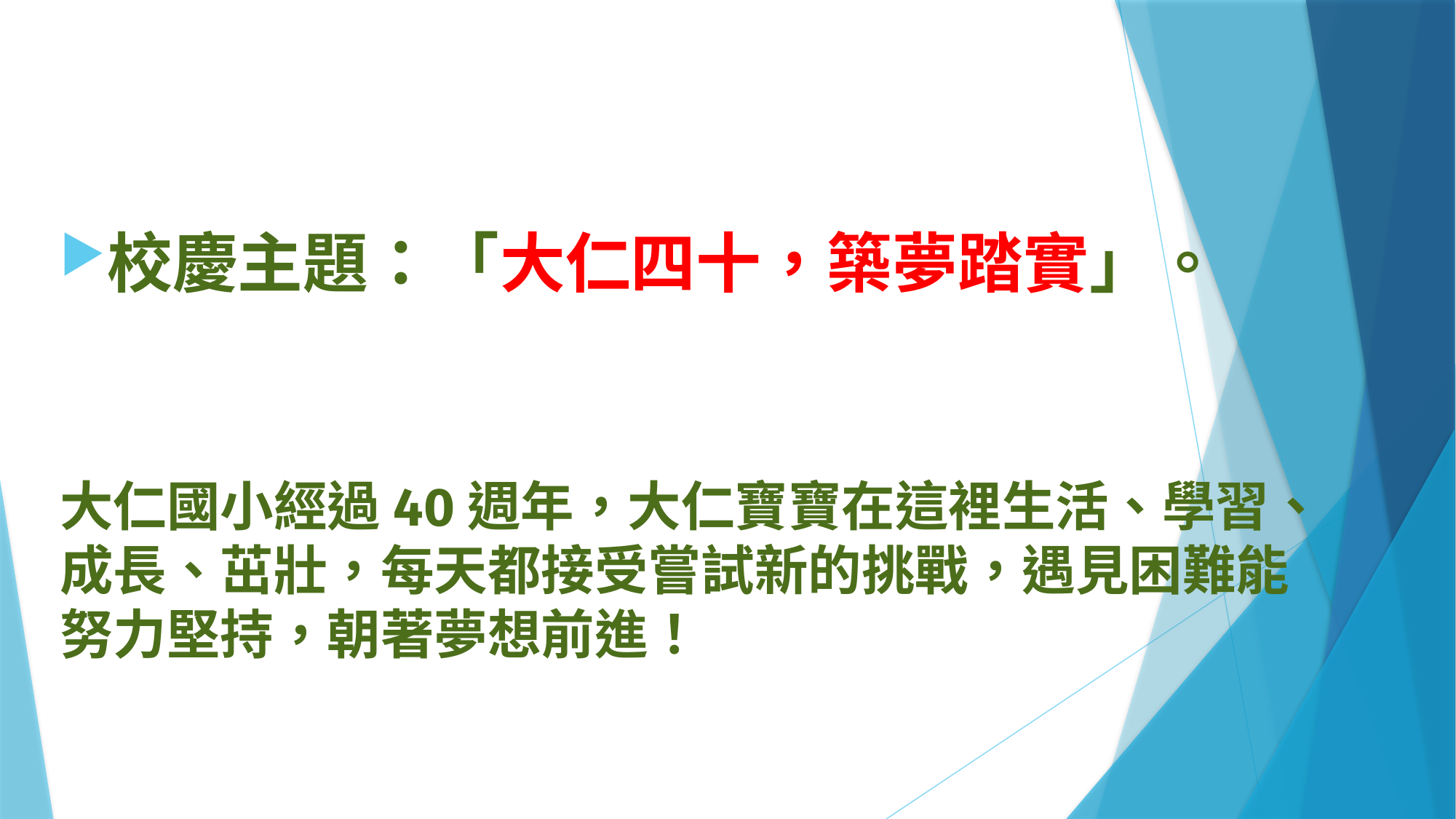

校慶主題：「大仁四十，築夢踏實」。

大仁國小經過40週年，大仁寶寶在這裡生活、學習、成長、茁壯，每天都接受嘗試新的挑戰，遇見困難能努力堅持，朝著夢想前進！